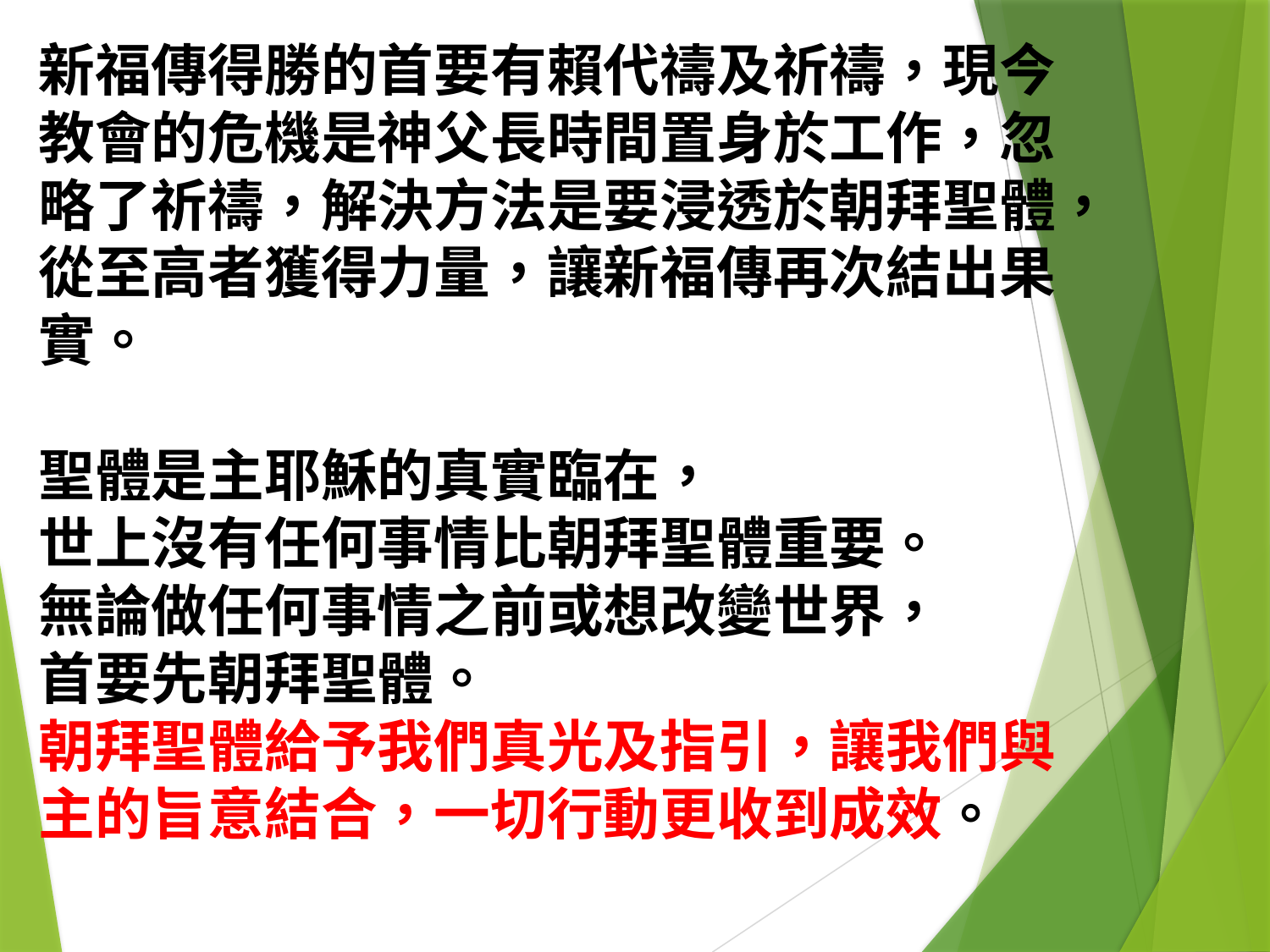

新福傳得勝的首要有賴代禱及祈禱，現今教會的危機是神父長時間置身於工作，忽略了祈禱，解決方法是要浸透於朝拜聖體，從至高者獲得力量，讓新福傳再次結出果實。

聖體是主耶穌的真實臨在，
世上沒有任何事情比朝拜聖體重要。
無論做任何事情之前或想改變世界，
首要先朝拜聖體。
朝拜聖體給予我們真光及指引，讓我們與主的旨意結合，一切行動更收到成效。